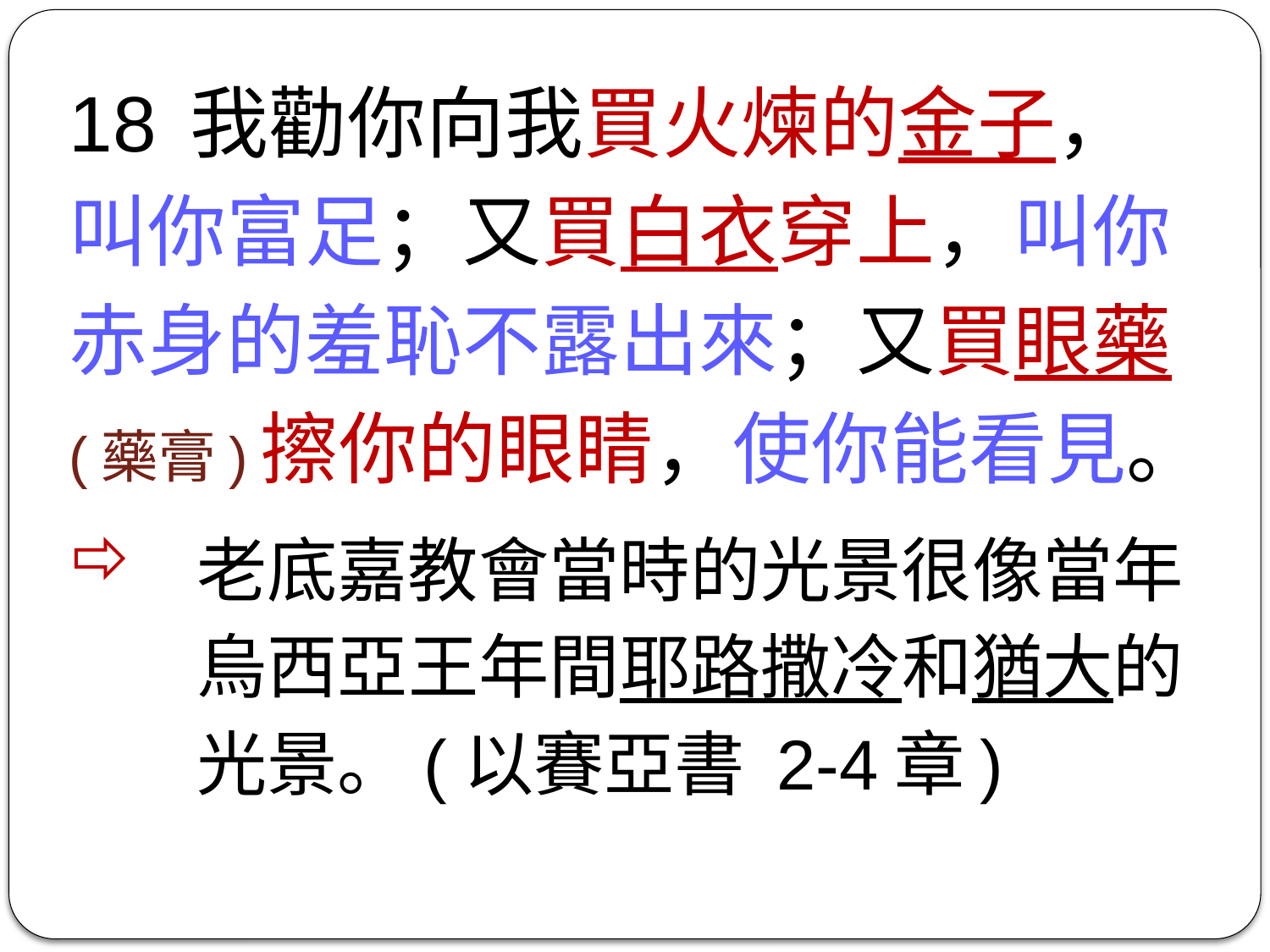

18 我勸你向我買火煉的金子，叫你富足；又買白衣穿上，叫你赤身的羞恥不露出來；又買眼藥(藥膏)擦你的眼睛，使你能看見。
老底嘉教會當時的光景很像當年烏西亞王年間耶路撒冷和猶大的光景。(以賽亞書 2-4章)